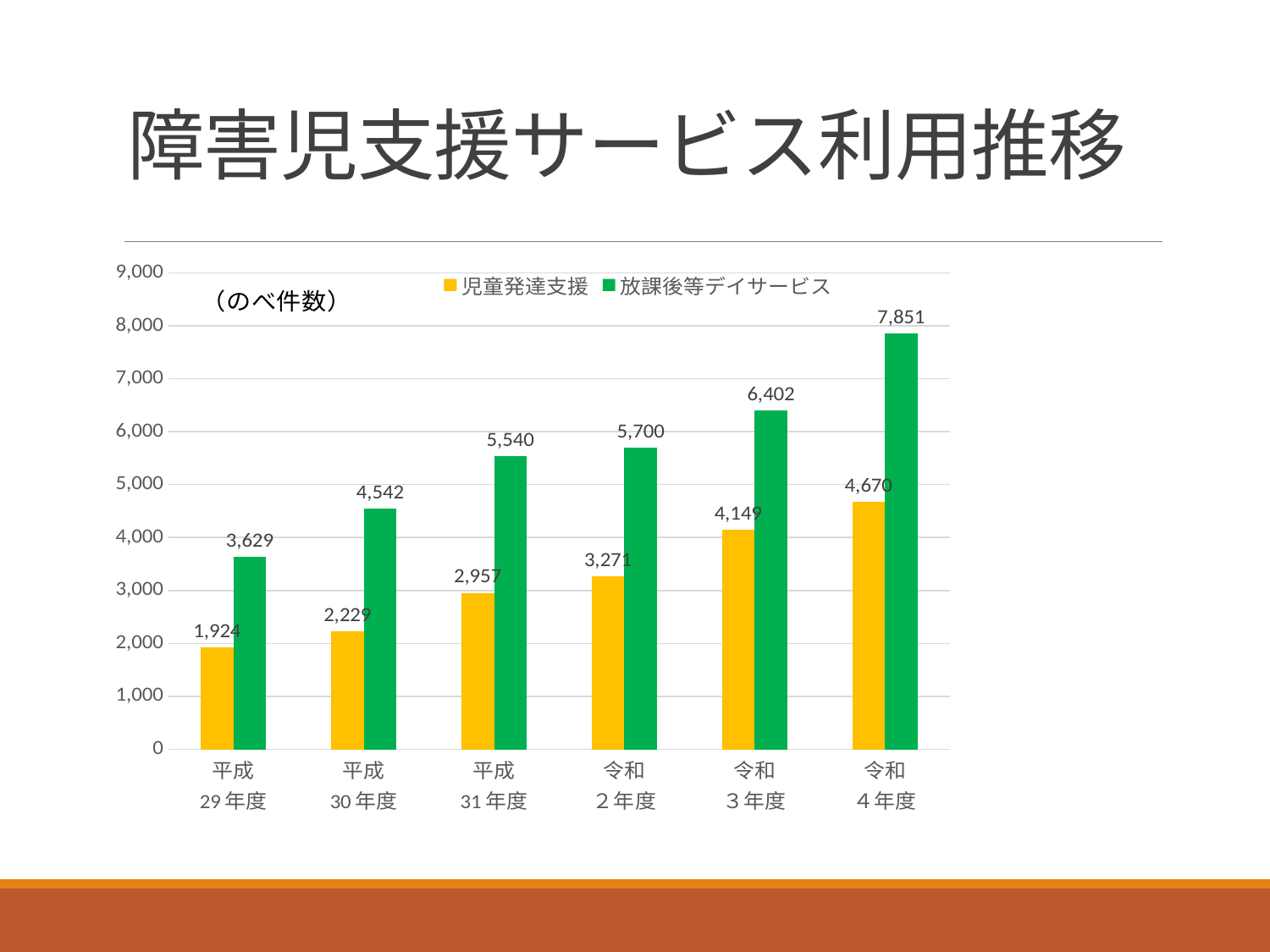

# 障害児支援サービス利用推移

### Chart

| Category | 児童発達支援 | 放課後等デイサービス |
|---|---|---|
| 平成
29年度 | 1924.0 | 3629.0 |
| 平成
30年度 | 2229.0 | 4542.0 |
| 平成
31年度 | 2957.0 | 5540.0 |
| 令和
２年度 | 3271.0 | 5700.0 |
| 令和
３年度 | 4149.0 | 6402.0 |
| 令和
４年度 | 4670.0 | 7851.0 |